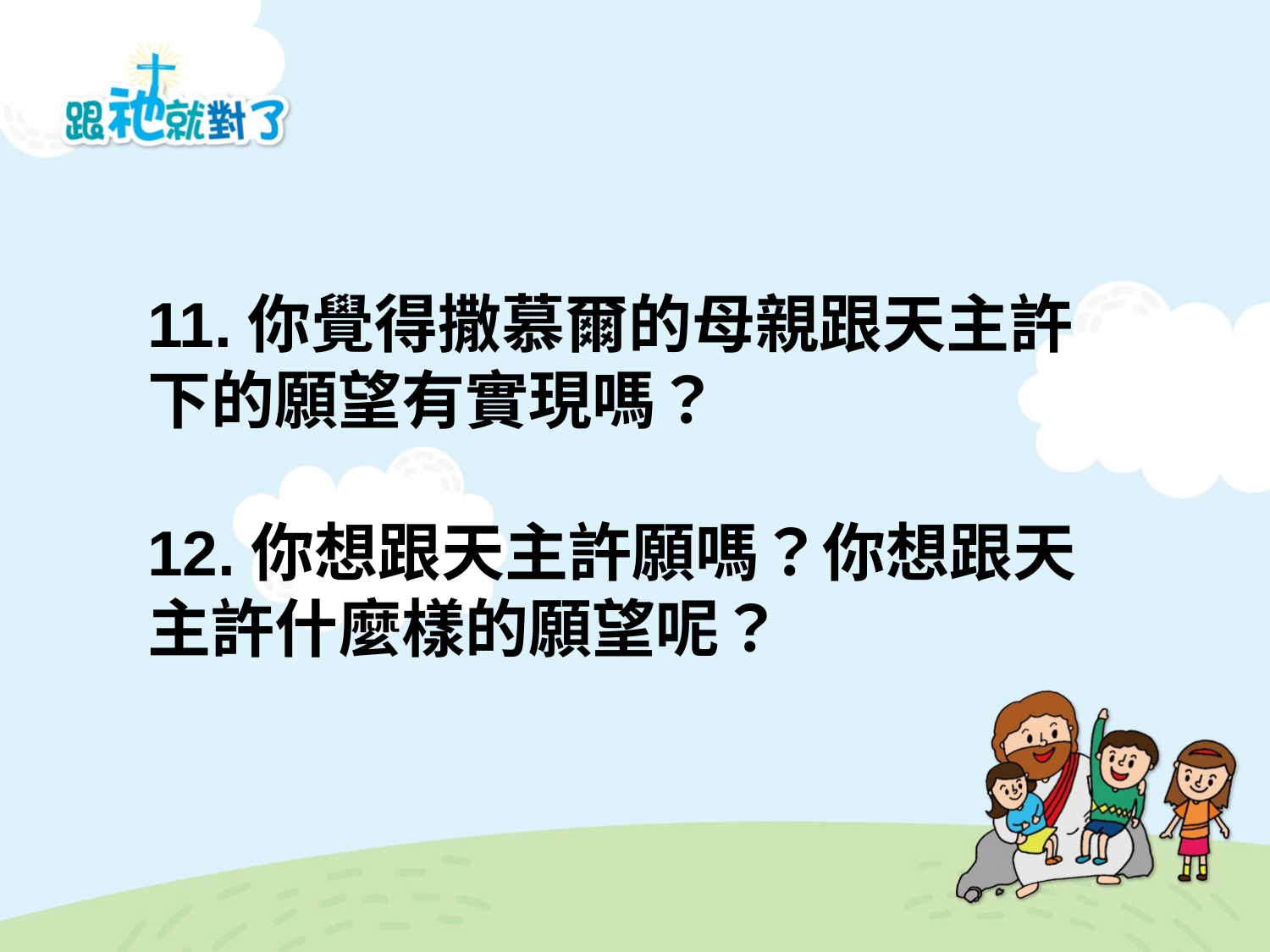

11.你覺得撒慕爾的母親跟天主許下的願望有實現嗎？

12.你想跟天主許願嗎？你想跟天主許什麼樣的願望呢？